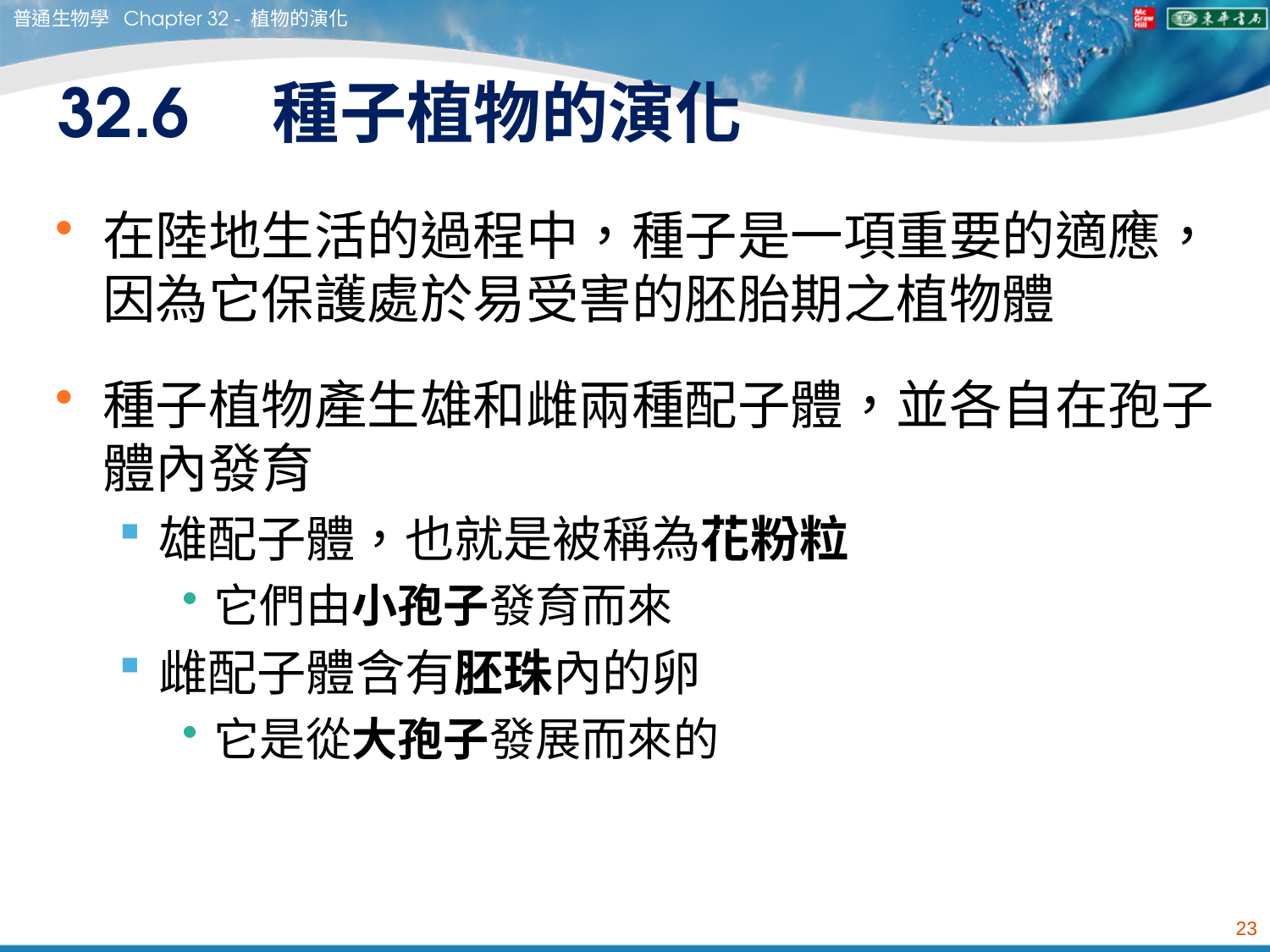

普通生物學  Chapter 32 - 植物的演化
# 32.6　種子植物的演化
在陸地生活的過程中，種子是一項重要的適應，因為它保護處於易受害的胚胎期之植物體
種子植物產生雄和雌兩種配子體，並各自在孢子體內發育
雄配子體，也就是被稱為花粉粒
它們由小孢子發育而來
雌配子體含有胚珠內的卵
它是從大孢子發展而來的
23